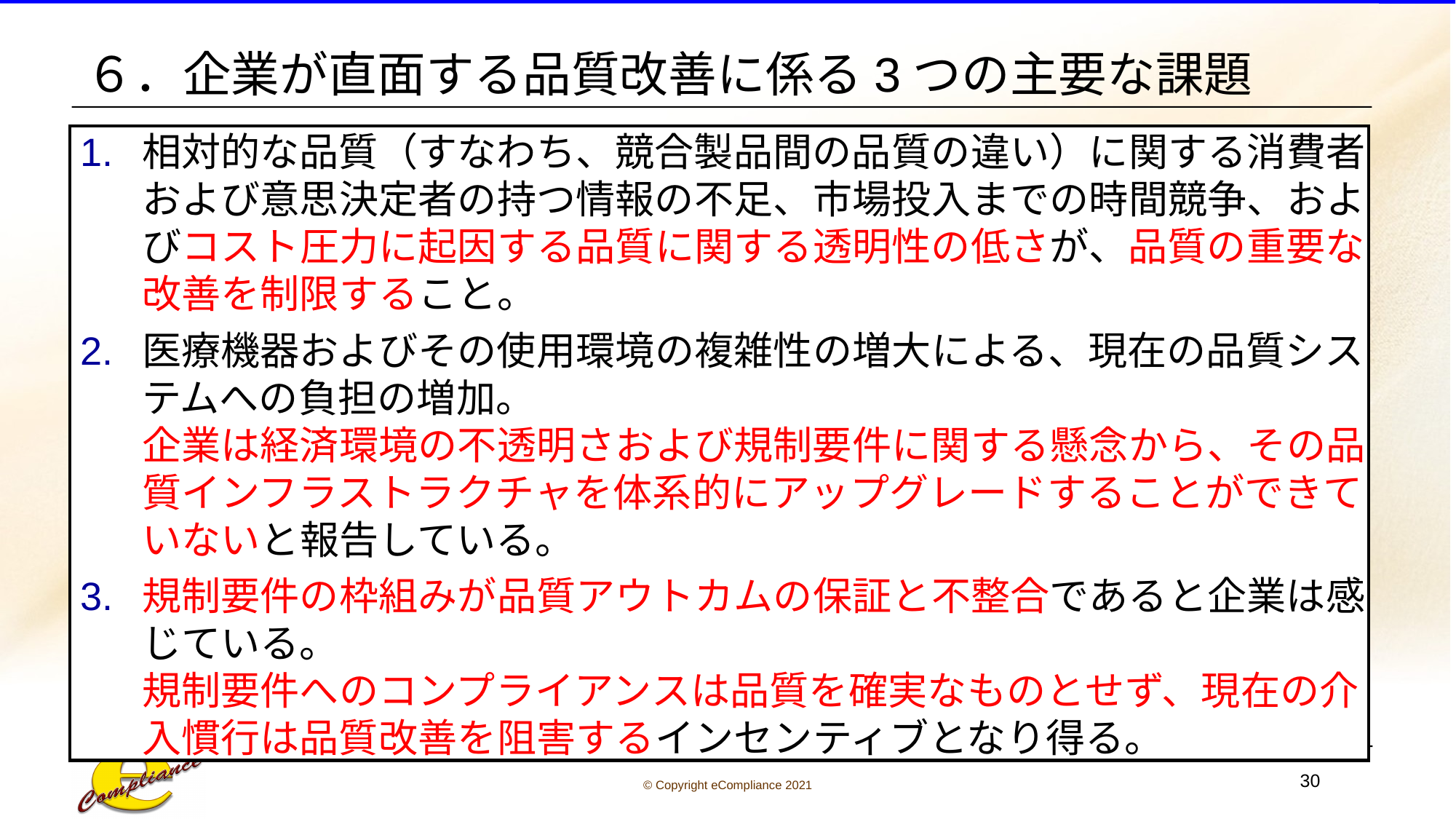

# ６．企業が直面する品質改善に係る3つの主要な課題
相対的な品質（すなわち、競合製品間の品質の違い）に関する消費者および意思決定者の持つ情報の不足、市場投入までの時間競争、およびコスト圧力に起因する品質に関する透明性の低さが、品質の重要な改善を制限すること。
医療機器およびその使用環境の複雑性の増大による、現在の品質システムへの負担の増加。
企業は経済環境の不透明さおよび規制要件に関する懸念から、その品質インフラストラクチャを体系的にアップグレードすることができていないと報告している。
規制要件の枠組みが品質アウトカムの保証と不整合であると企業は感じている。
規制要件へのコンプライアンスは品質を確実なものとせず、現在の介入慣行は品質改善を阻害するインセンティブとなり得る。